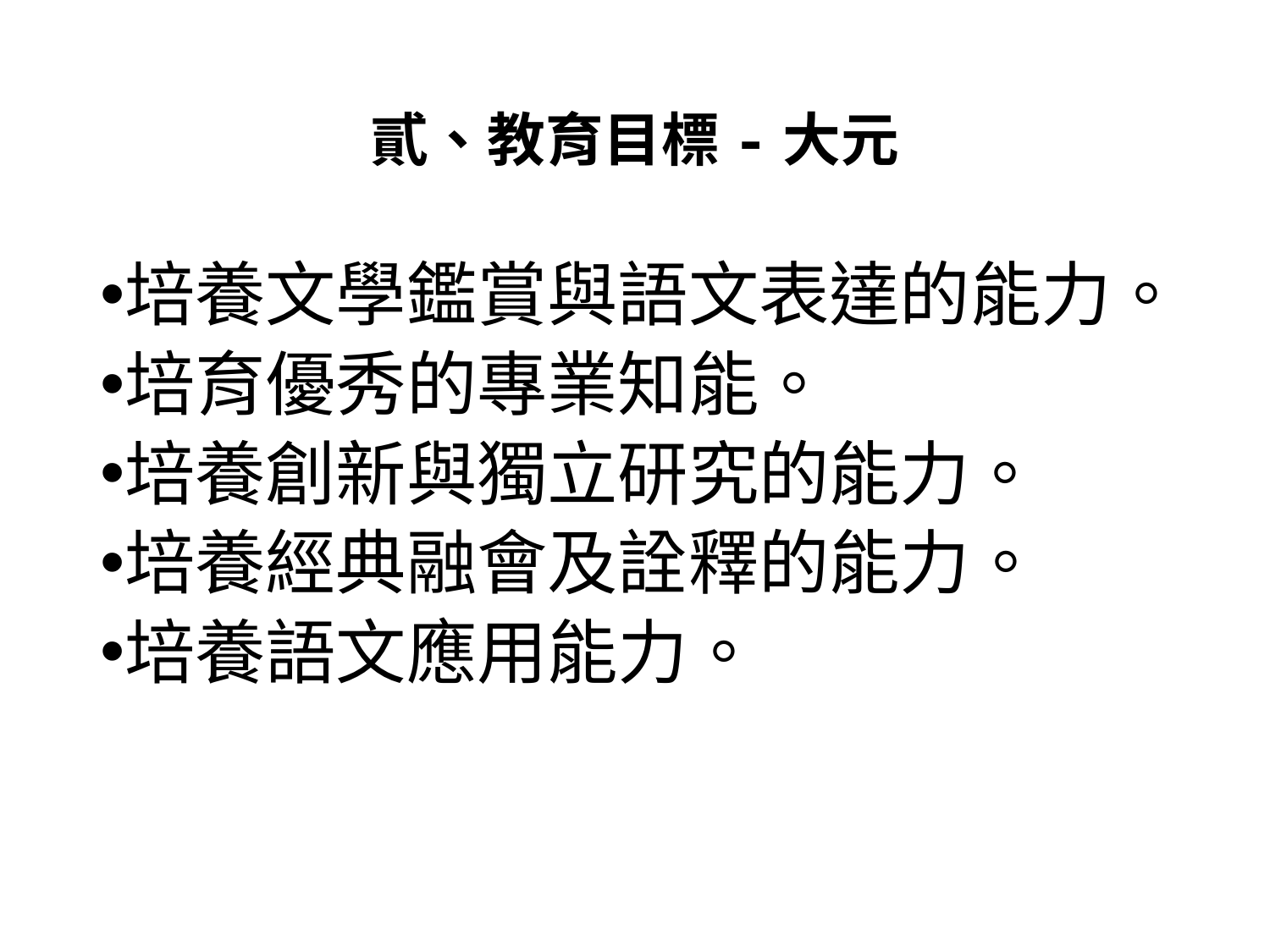

# 貳、教育目標-大元
培養文學鑑賞與語文表達的能力。
培育優秀的專業知能。
培養創新與獨立研究的能力。
培養經典融會及詮釋的能力。
培養語文應用能力。